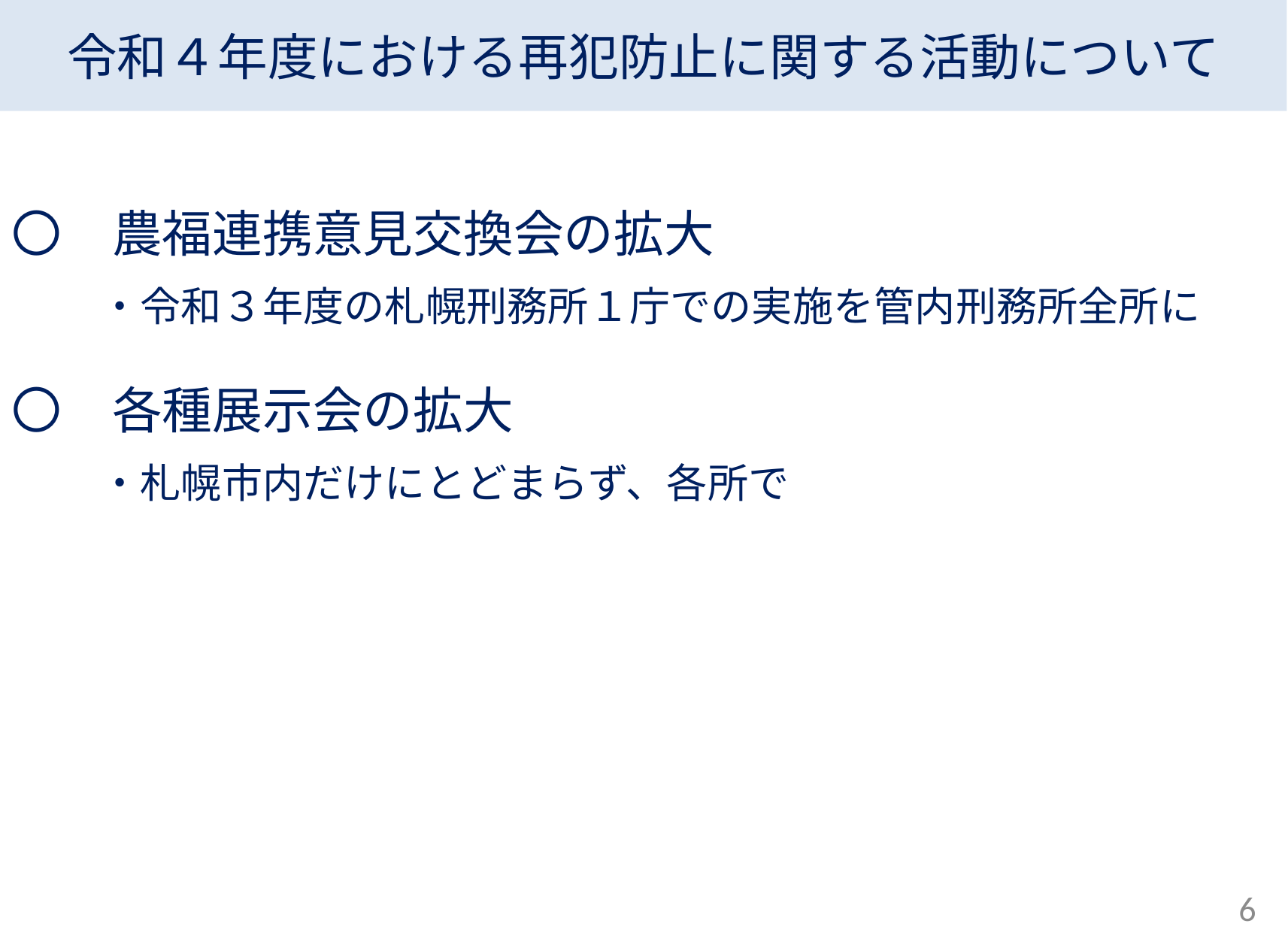

令和４年度における再犯防止に関する活動について

〇　農福連携意見交換会の拡大

　　・令和３年度の札幌刑務所１庁での実施を管内刑務所全所に

〇　各種展示会の拡大

　　・札幌市内だけにとどまらず、各所で

6